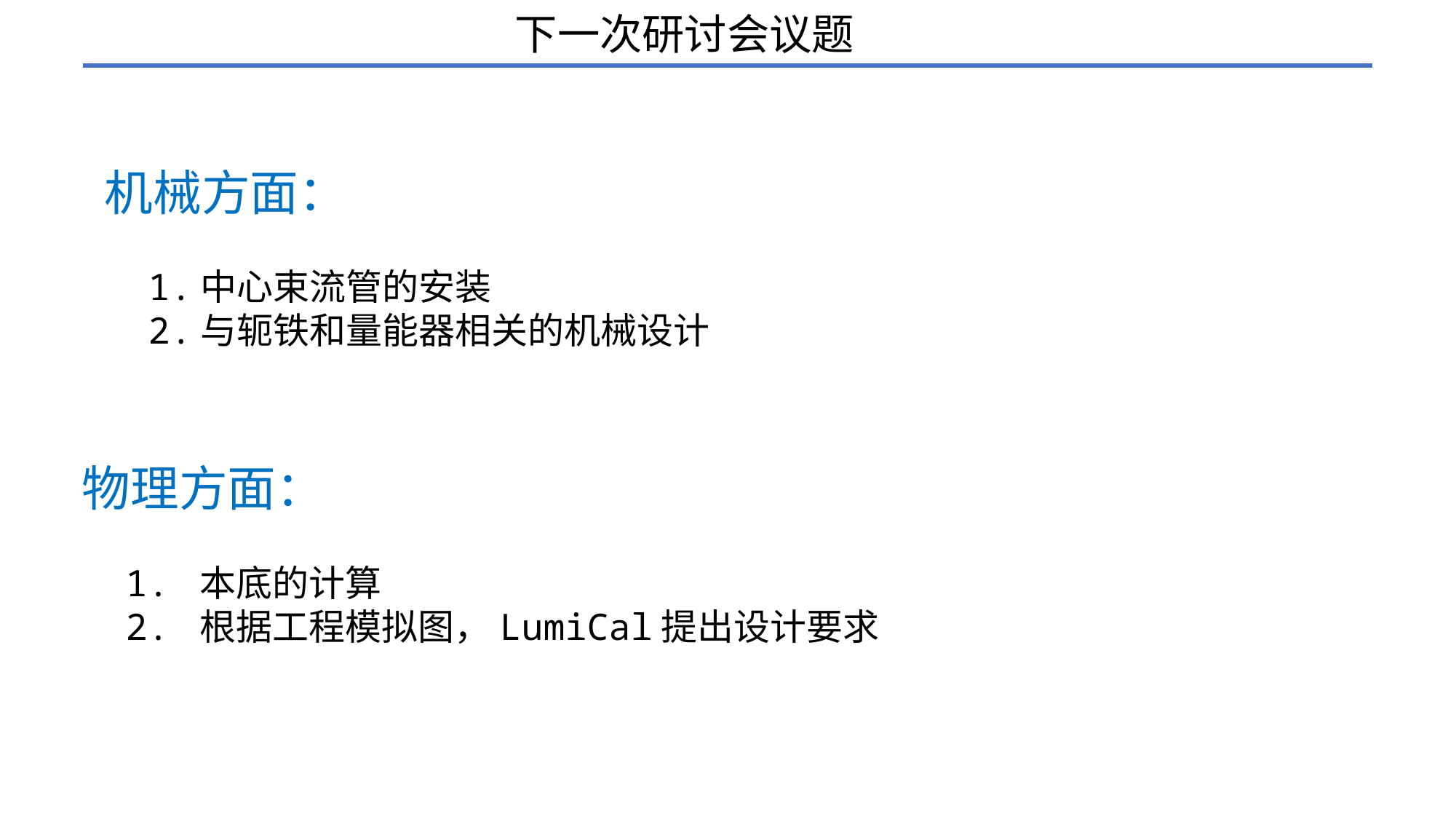

下一次研讨会议题
机械方面：

  1.中心束流管的安装
  2.与轭铁和量能器相关的机械设计
物理方面：

  1. 本底的计算
  2. 根据工程模拟图，LumiCal提出设计要求